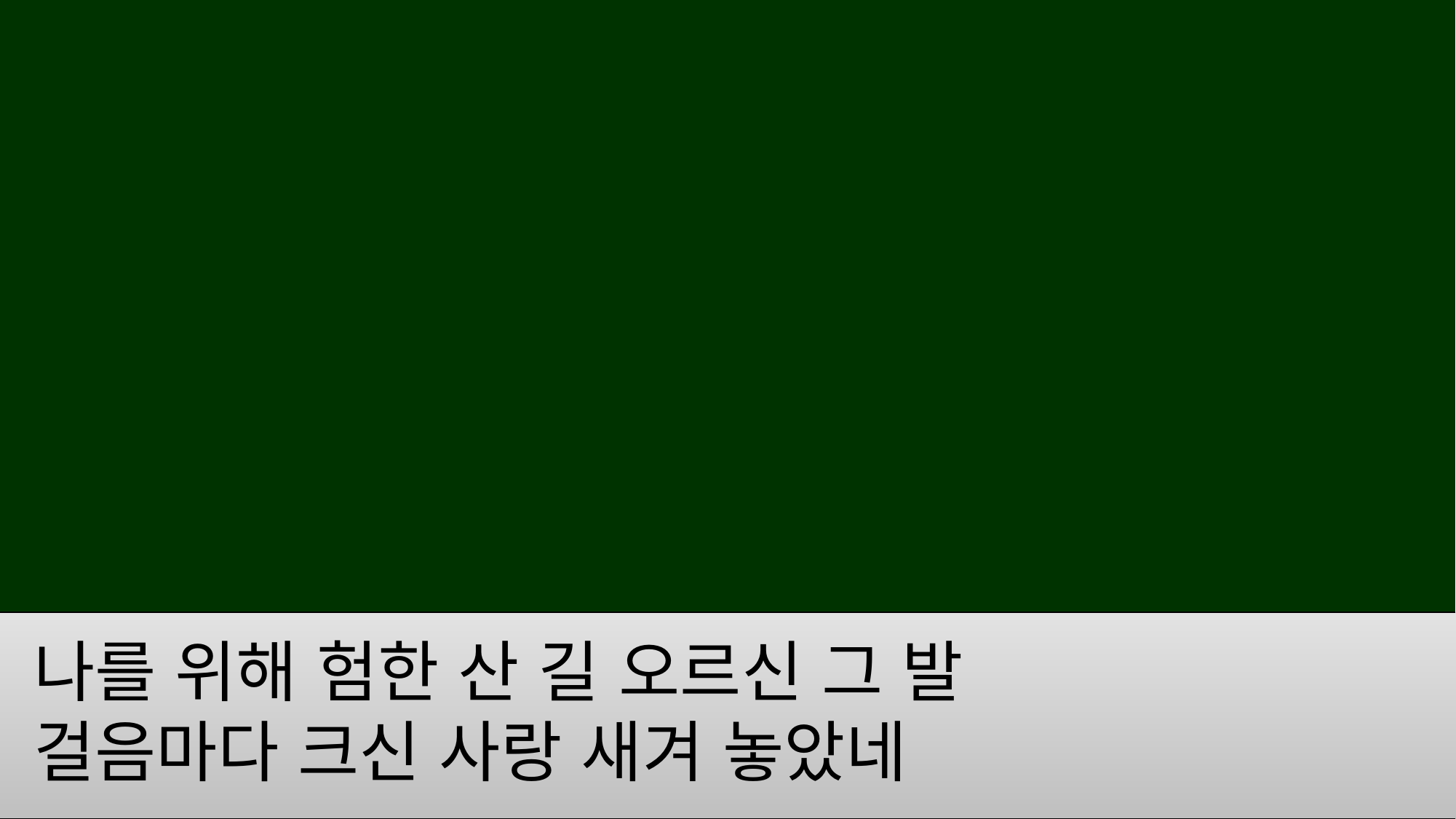

나를 위해 험한 산 길 오르신 그 발
걸음마다 크신 사랑 새겨 놓았네